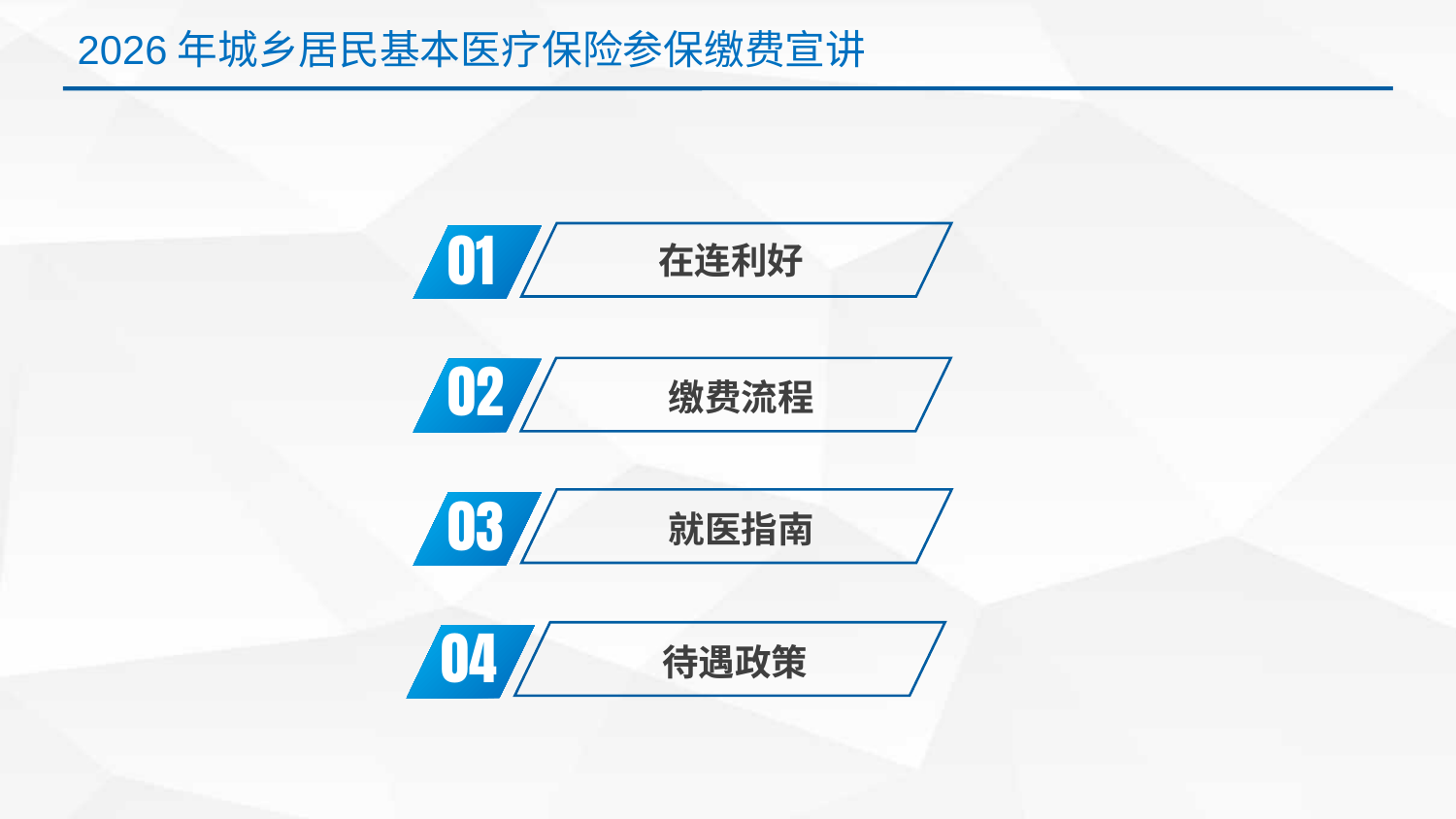

2026年城乡居民基本医疗保险参保缴费宣讲

01

在连利好
02

    缴费流程
03

    就医指南
04

    待遇政策